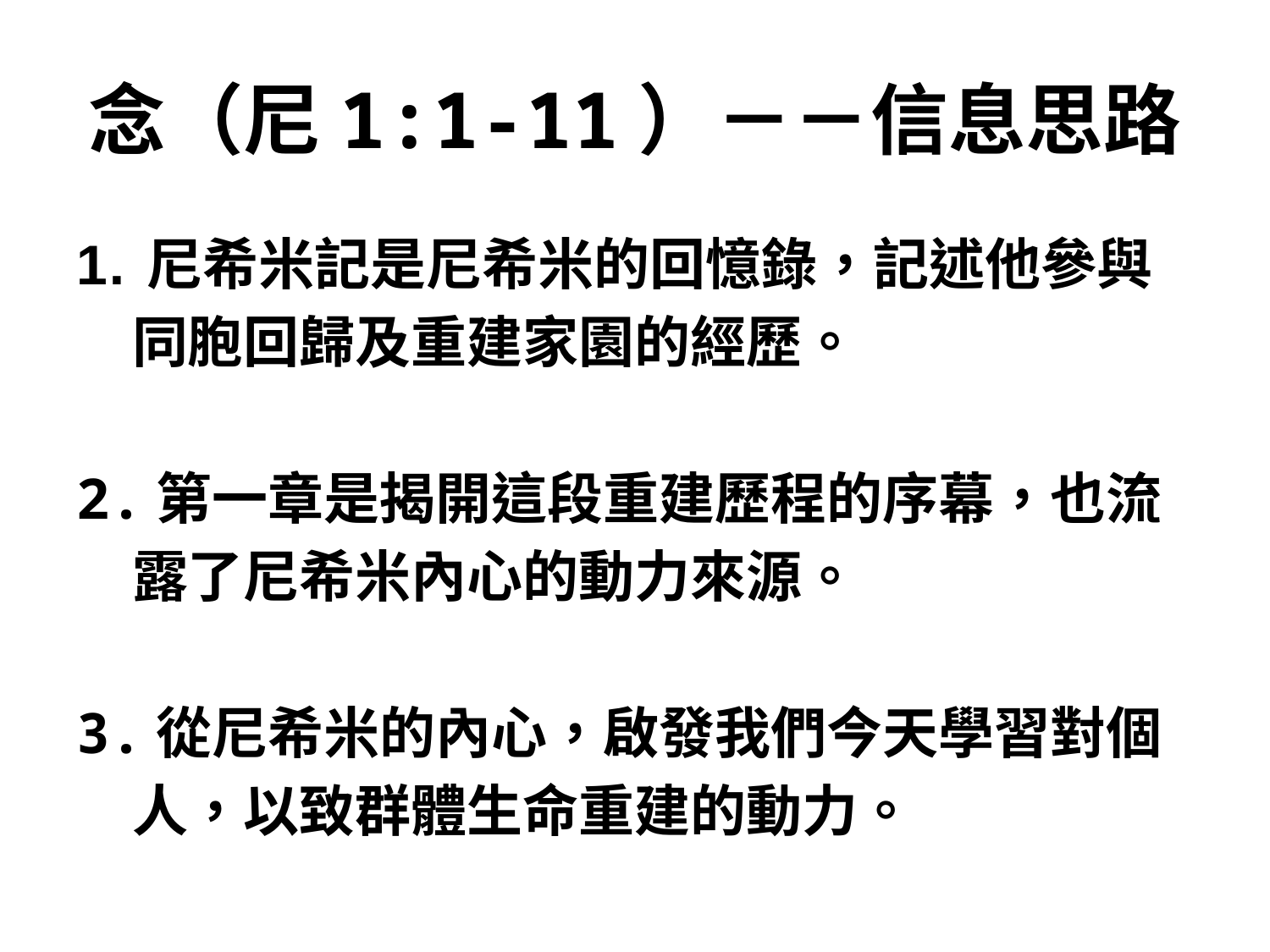

# 念（尼1:1-11）－－信息思路
尼希米記是尼希米的回憶錄，記述他參與
　同胞回歸及重建家園的經歷。

2.第一章是揭開這段重建歷程的序幕，也流
　露了尼希米內心的動力來源。

3.從尼希米的內心，啟發我們今天學習對個
　人，以致群體生命重建的動力。